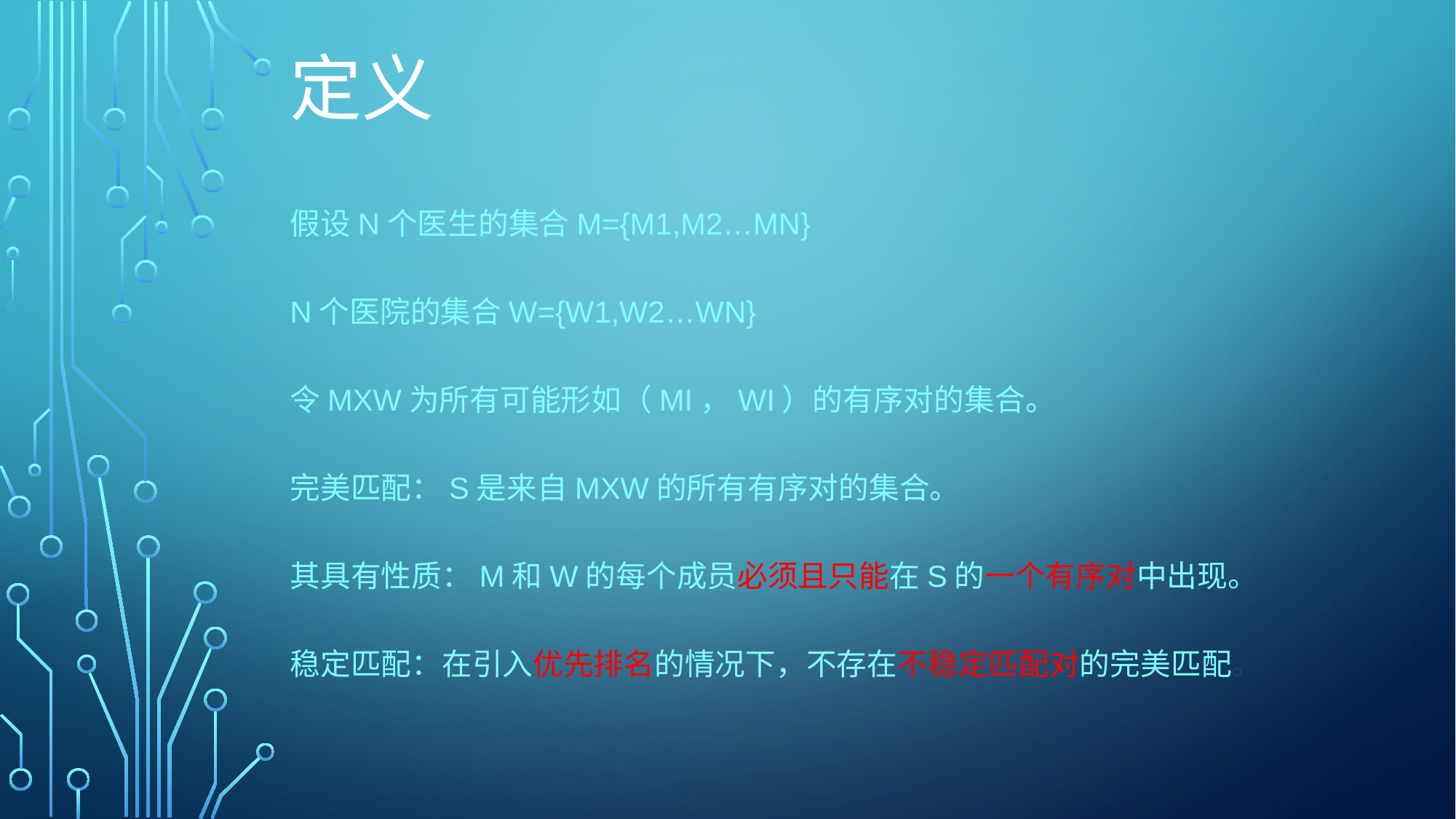

# 定义
假设n个医生的集合M={m1,m2…mn}
n个医院的集合W={w1,w2…wn}
令MXW为所有可能形如（mi，wi）的有序对的集合。
完美匹配：S是来自MxW的所有有序对的集合。
其具有性质：M和W的每个成员必须且只能在S的一个有序对中出现。
稳定匹配：在引入优先排名的情况下，不存在不稳定匹配对的完美匹配。